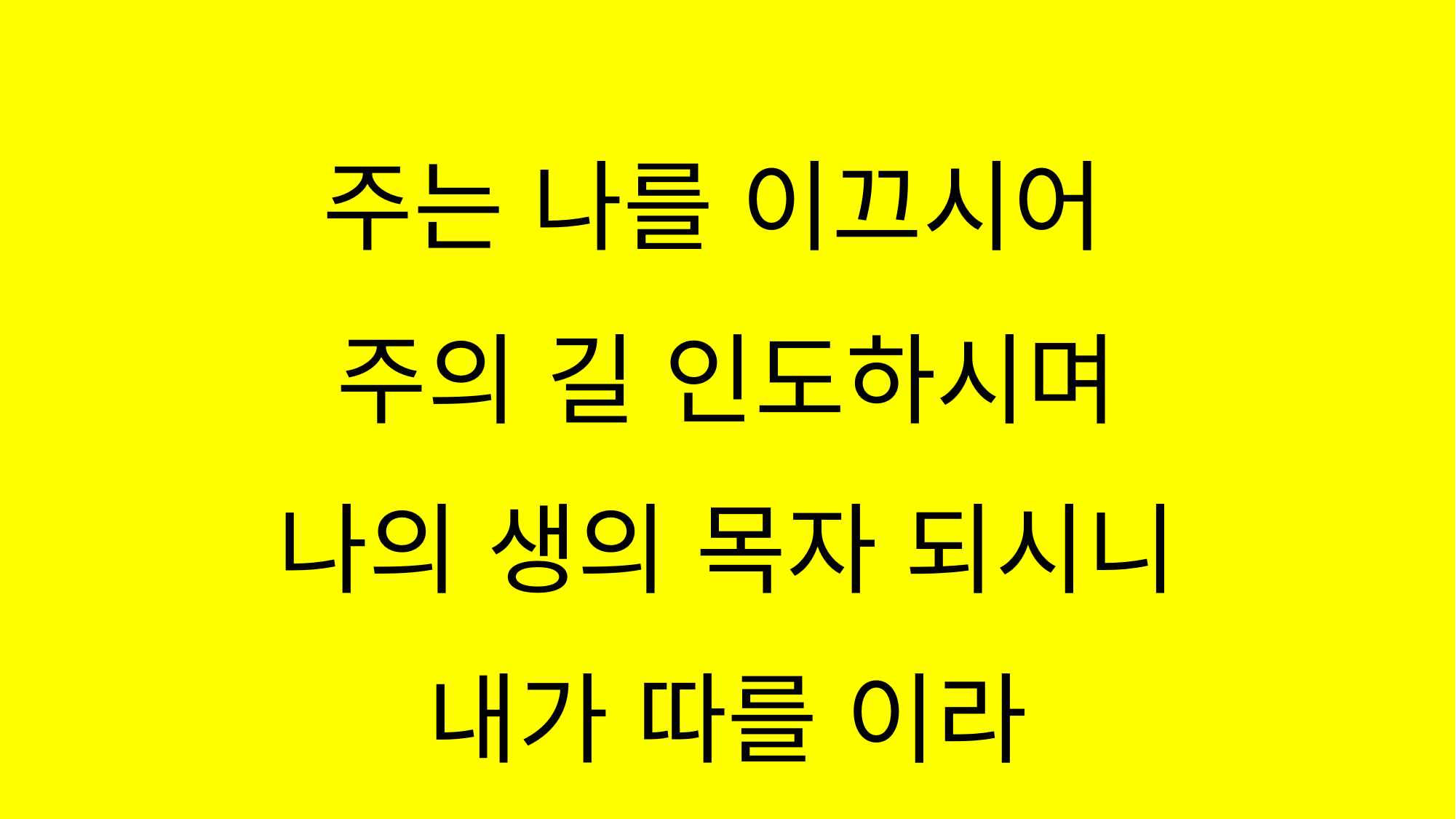

#
주는 나를 이끄시어

주의 길 인도하시며

나의 생의 목자 되시니

내가 따를 이라